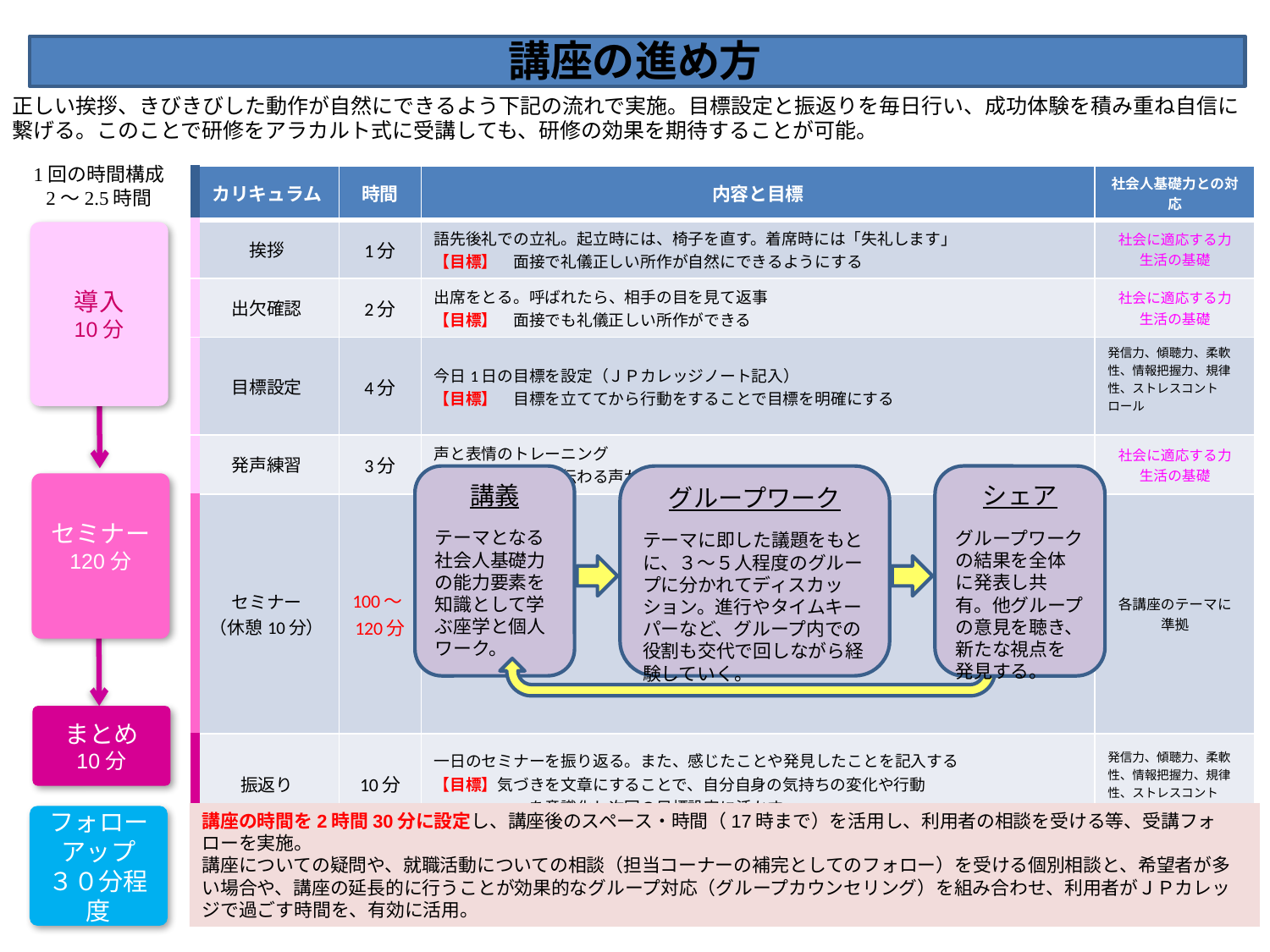

# 講座の進め方
正しい挨拶、きびきびした動作が自然にできるよう下記の流れで実施。目標設定と振返りを毎日行い、成功体験を積み重ね自信に繋げる。このことで研修をアラカルト式に受講しても、研修の効果を期待することが可能。
1回の時間構成
2～2.5時間
| カリキュラム | 時間 | 内容と目標 | 社会人基礎力との対応 |
| --- | --- | --- | --- |
| 挨拶 | 1分 | 語先後礼での立礼。起立時には、椅子を直す。着席時には「失礼します」 【目標】　面接で礼儀正しい所作が自然にできるようにする | 社会に適応する力 生活の基礎 |
| 出欠確認 | 2分 | 出席をとる。呼ばれたら、相手の目を見て返事 【目標】　面接でも礼儀正しい所作ができる | 社会に適応する力 生活の基礎 |
| 目標設定 | 4分 | 今日1日の目標を設定（ＪＰカレッジノート記入） 【目標】　目標を立ててから行動をすることで目標を明確にする | 発信力、傾聴力、柔軟性、情報把握力、規律性、ストレスコントロール |
| 発声練習 | 3分 | 声と表情のトレーニング 【目標】　相手に伝わる声が出せるようにする | 社会に適応する力 生活の基礎 |
| セミナー （休憩10分） | 100～120分 |  | 各講座のテーマに 準拠 |
| 振返り | 10分 | 一日のセミナーを振り返る。また、感じたことや発見したことを記入する 【目標】気づきを文章にすることで、自分自身の気持ちの変化や行動 　　　　　　を意識化し次回の目標設定に活かす | 発信力、傾聴力、柔軟性、情報把握力、規律性、ストレスコントロール |
導入
10分
講義

テーマとなる社会人基礎力の能力要素を知識として学ぶ座学と個人ワーク。
グループワーク

テーマに即した議題をもとに、３～５人程度のグループに分かれてディスカッション。進行やタイムキーパーなど、グループ内での役割も交代で回しながら経験していく。
シェア

グループワークの結果を全体に発表し共有。他グループの意見を聴き、新たな視点を発見する。
セミナー
120分

まとめ
10分
講座の時間を2時間30分に設定し、講座後のスペース・時間（17時まで）を活用し、利用者の相談を受ける等、受講フォローを実施。
講座についての疑問や、就職活動についての相談（担当コーナーの補完としてのフォロー）を受ける個別相談と、希望者が多い場合や、講座の延長的に行うことが効果的なグループ対応（グループカウンセリング）を組み合わせ、利用者がＪＰカレッジで過ごす時間を、有効に活用。
フォローアップ
３０分程度
2014 -ICL Corporation
11